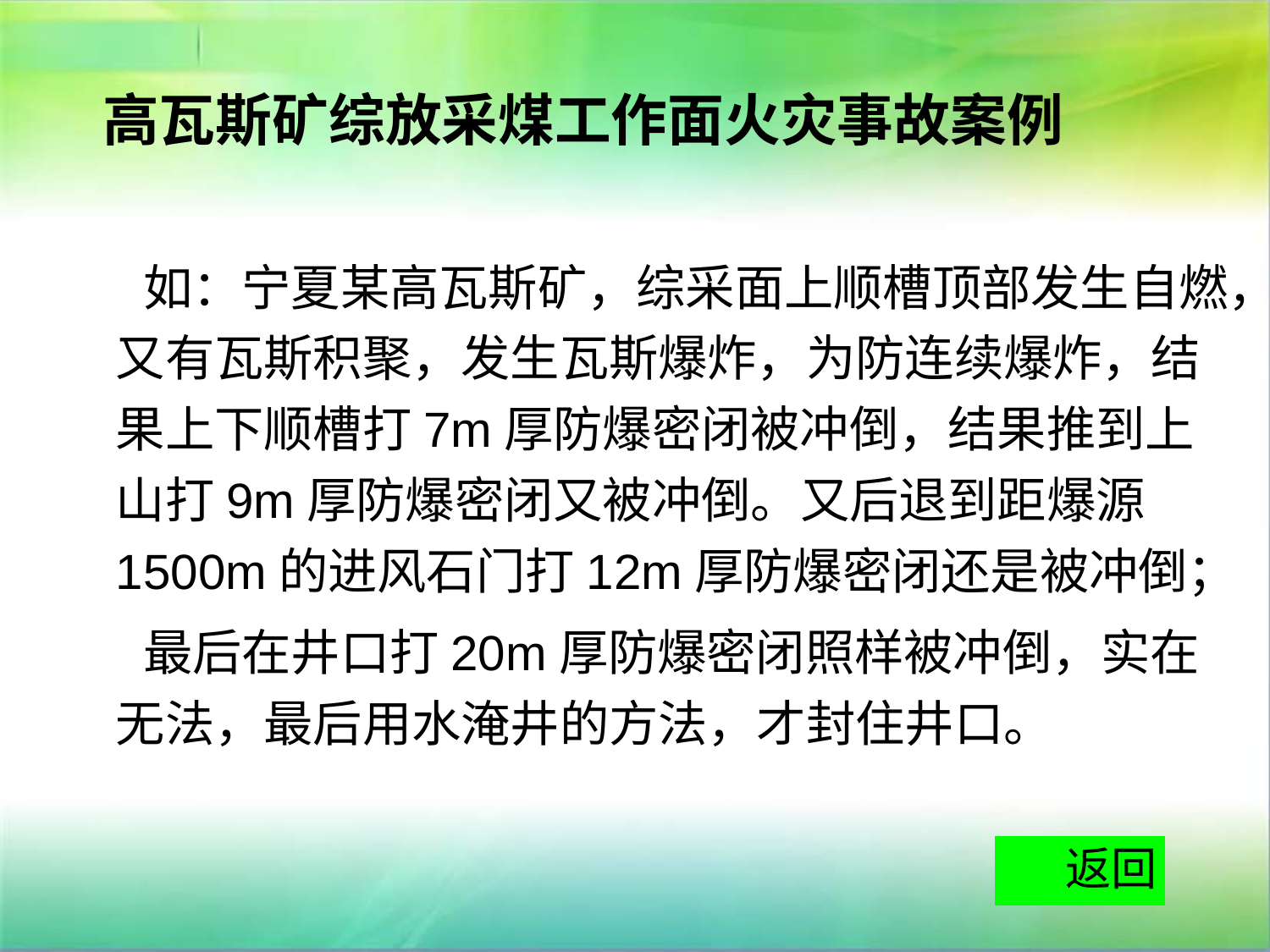

高瓦斯矿综放采煤工作面火灾事故案例

     如：宁夏某高瓦斯矿，综采面上顺槽顶部发生自燃，又有瓦斯积聚，发生瓦斯爆炸，为防连续爆炸，结果上下顺槽打7m厚防爆密闭被冲倒，结果推到上山打9m厚防爆密闭又被冲倒。又后退到距爆源1500m的进风石门打12m厚防爆密闭还是被冲倒；
     最后在井口打20m厚防爆密闭照样被冲倒，实在无法，最后用水淹井的方法，才封住井口。
返回